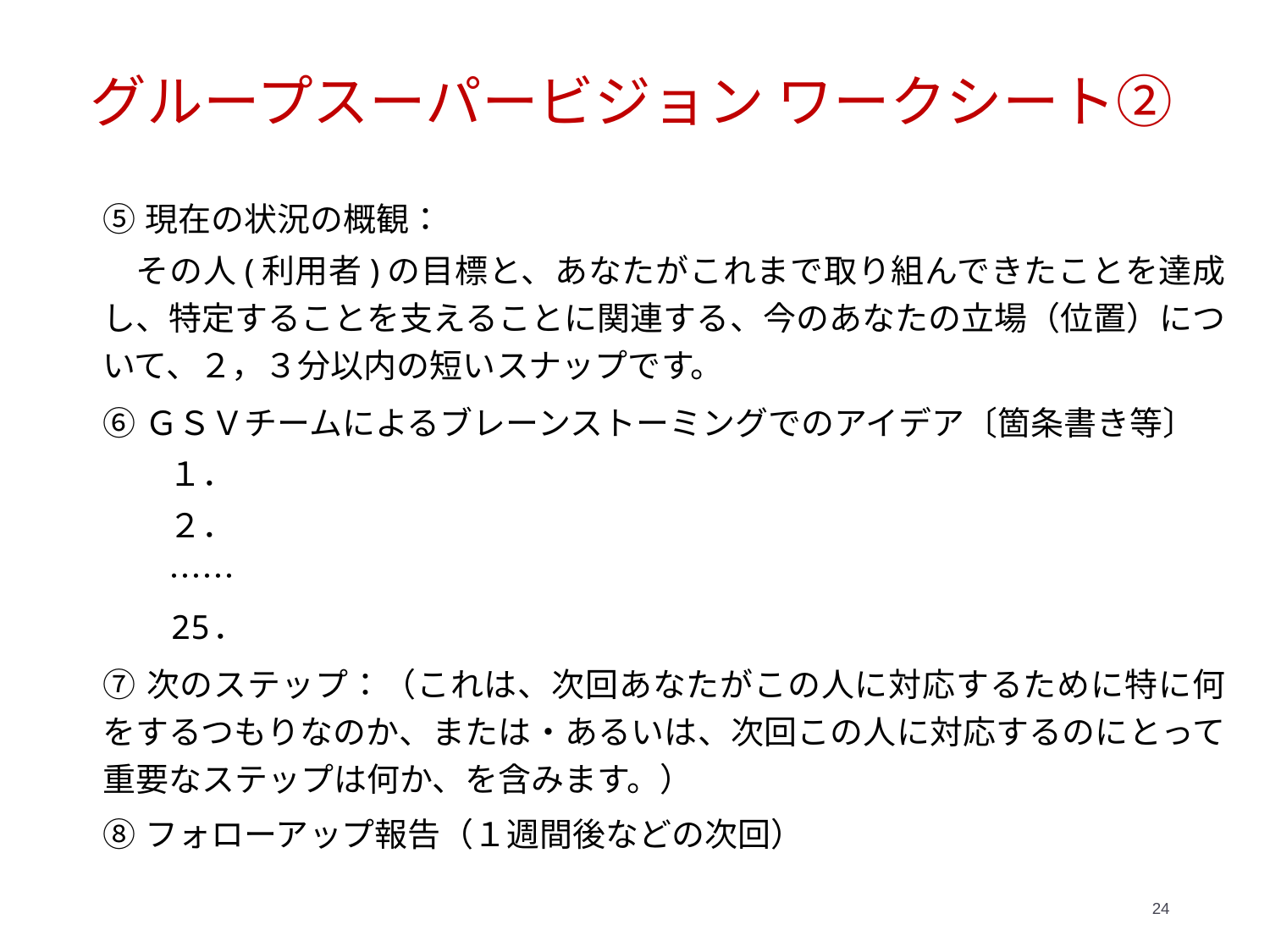

グループスーパービジョン ワークシート②
⑤ 現在の状況の概観：
　その人(利用者)の目標と、あなたがこれまで取り組んできたことを達成し、特定することを支えることに関連する、今のあなたの立場（位置）について、２，３分以内の短いスナップです。

⑥ ＧＳＶチームによるブレーンストーミングでのアイデア〔箇条書き等〕
　　１．
　　２．
　　……
　　25．

⑦ 次のステップ：（これは、次回あなたがこの人に対応するために特に何をするつもりなのか、または・あるいは、次回この人に対応するのにとって重要なステップは何か、を含みます。）

⑧ フォローアップ報告（１週間後などの次回）

24